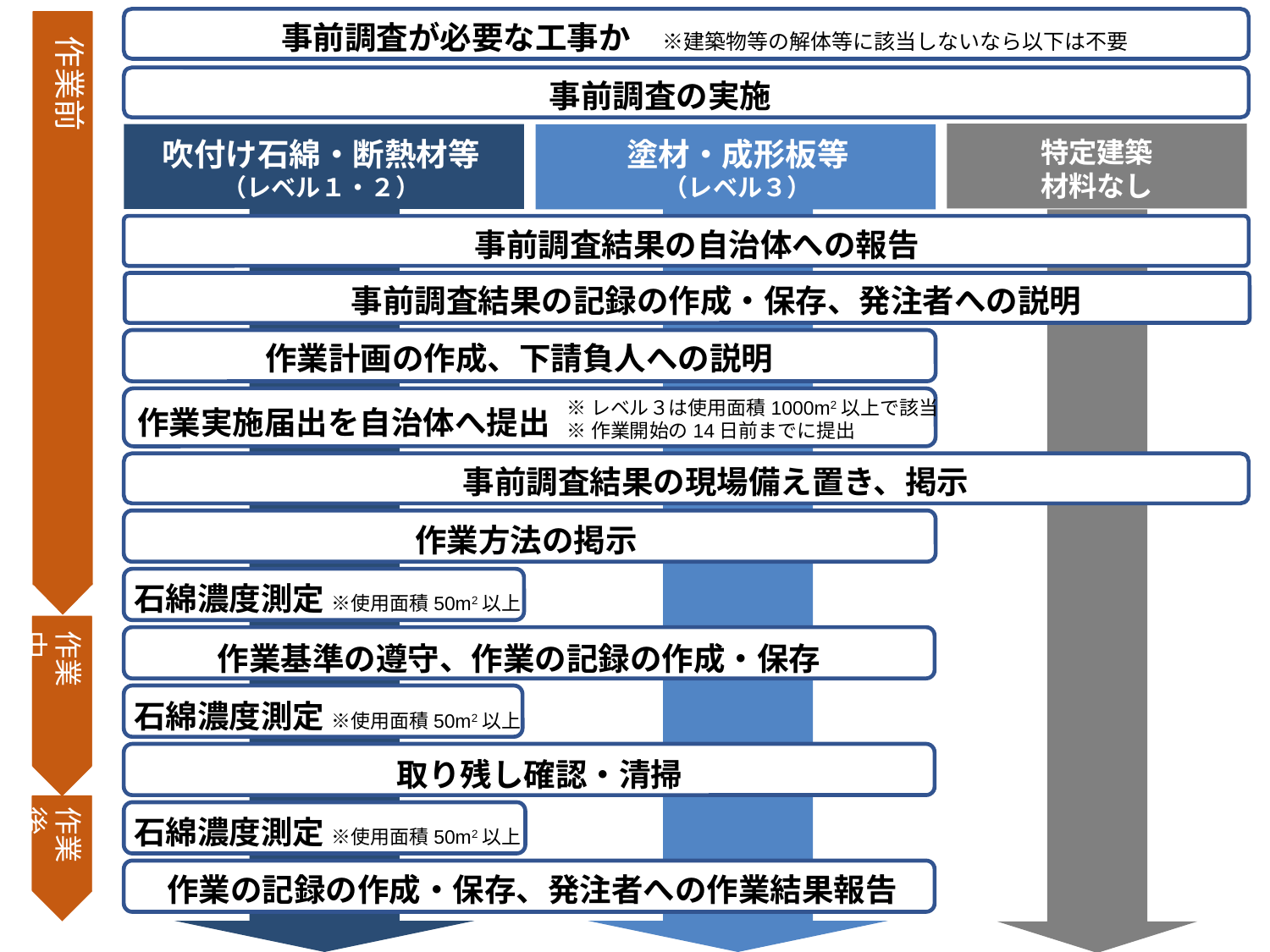

事前調査が必要な工事か　※建築物等の解体等に該当しないなら以下は不要

作業前
作業前

事前調査の実施

吹付け石綿・断熱材等
（レベル１・２）
塗材・成形板等
（レベル３）
特定建築
材料なし

事前調査結果の自治体への報告

事前調査結果の記録の作成・保存、発注者への説明

作業計画の作成、下請負人への説明

※レベル３は使用面積1000m2以上で該当
※作業開始の14日前までに提出
作業実施届出を自治体へ提出

事前調査結果の現場備え置き、掲示

作業方法の掲示

石綿濃度測定 ※使用面積50m2以上

作業中
作業中

作業基準の遵守、作業の記録の作成・保存

石綿濃度測定 ※使用面積50m2以上

取り残し確認・清掃
作業後

作業後

石綿濃度測定 ※使用面積50m2以上

作業の記録の作成・保存、発注者への作業結果報告